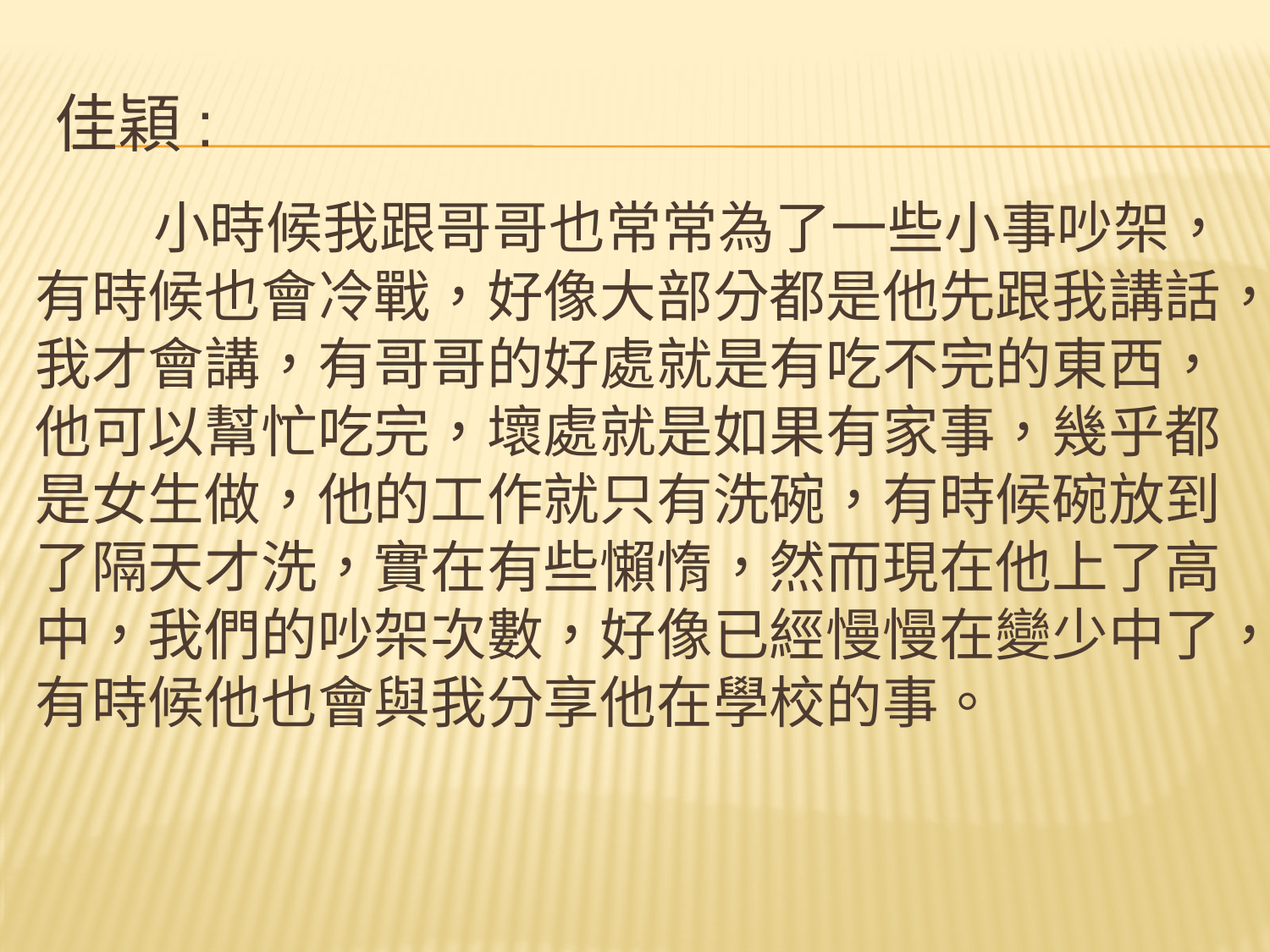

# 佳穎:
            小時候我跟哥哥也常常為了一些小事吵架，有時候也會冷戰，好像大部分都是他先跟我講話，我才會講，有哥哥的好處就是有吃不完的東西，他可以幫忙吃完，壞處就是如果有家事，幾乎都是女生做，他的工作就只有洗碗，有時候碗放到了隔天才洗，實在有些懶惰，然而現在他上了高中，我們的吵架次數，好像已經慢慢在變少中了，有時候他也會與我分享他在學校的事。